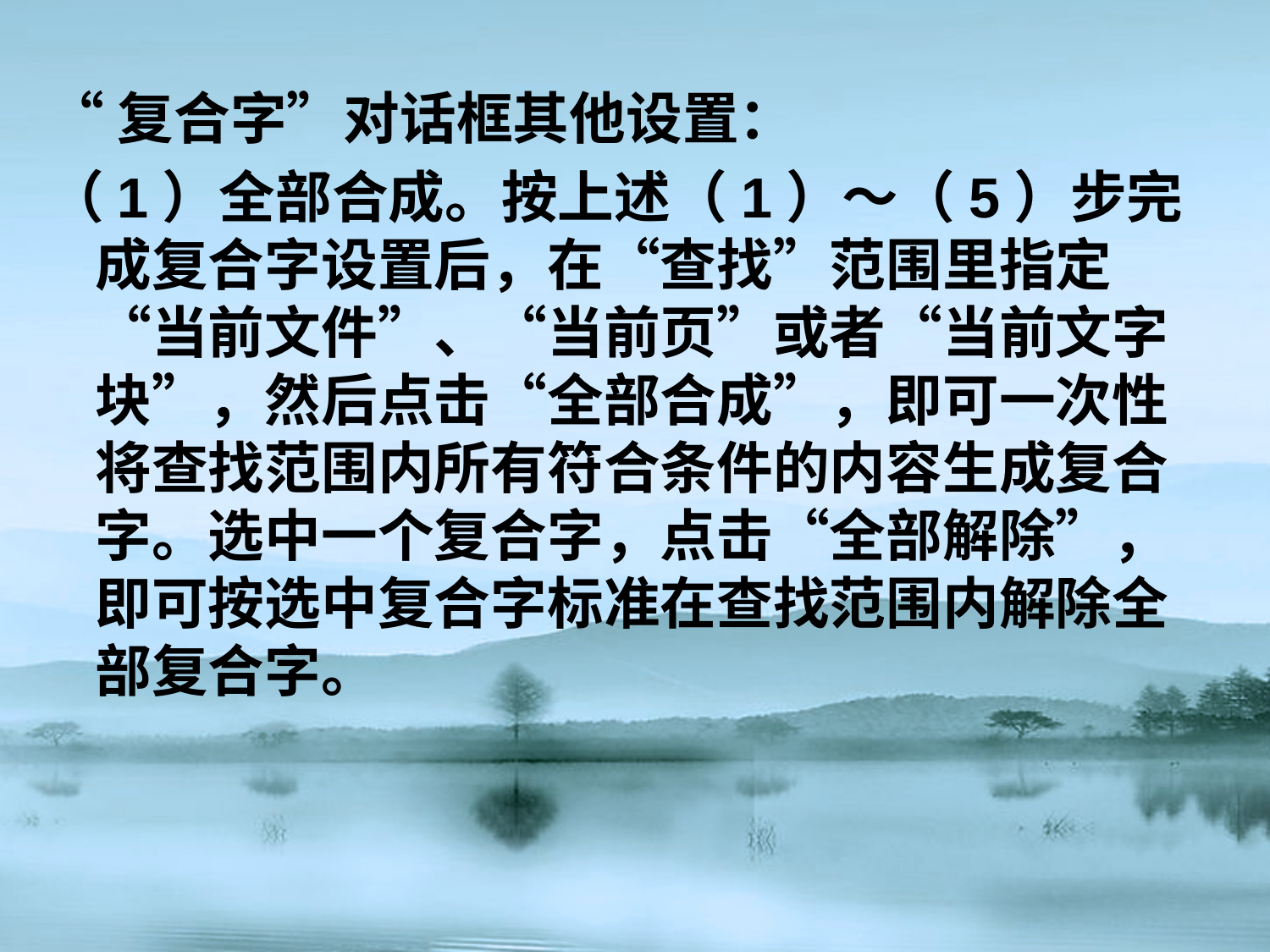

“复合字”对话框其他设置：
（1）全部合成。按上述（1）～（5）步完成复合字设置后，在“查找”范围里指定“当前文件”、“当前页”或者“当前文字块”，然后点击“全部合成”，即可一次性将查找范围内所有符合条件的内容生成复合字。选中一个复合字，点击“全部解除”，即可按选中复合字标准在查找范围内解除全部复合字。